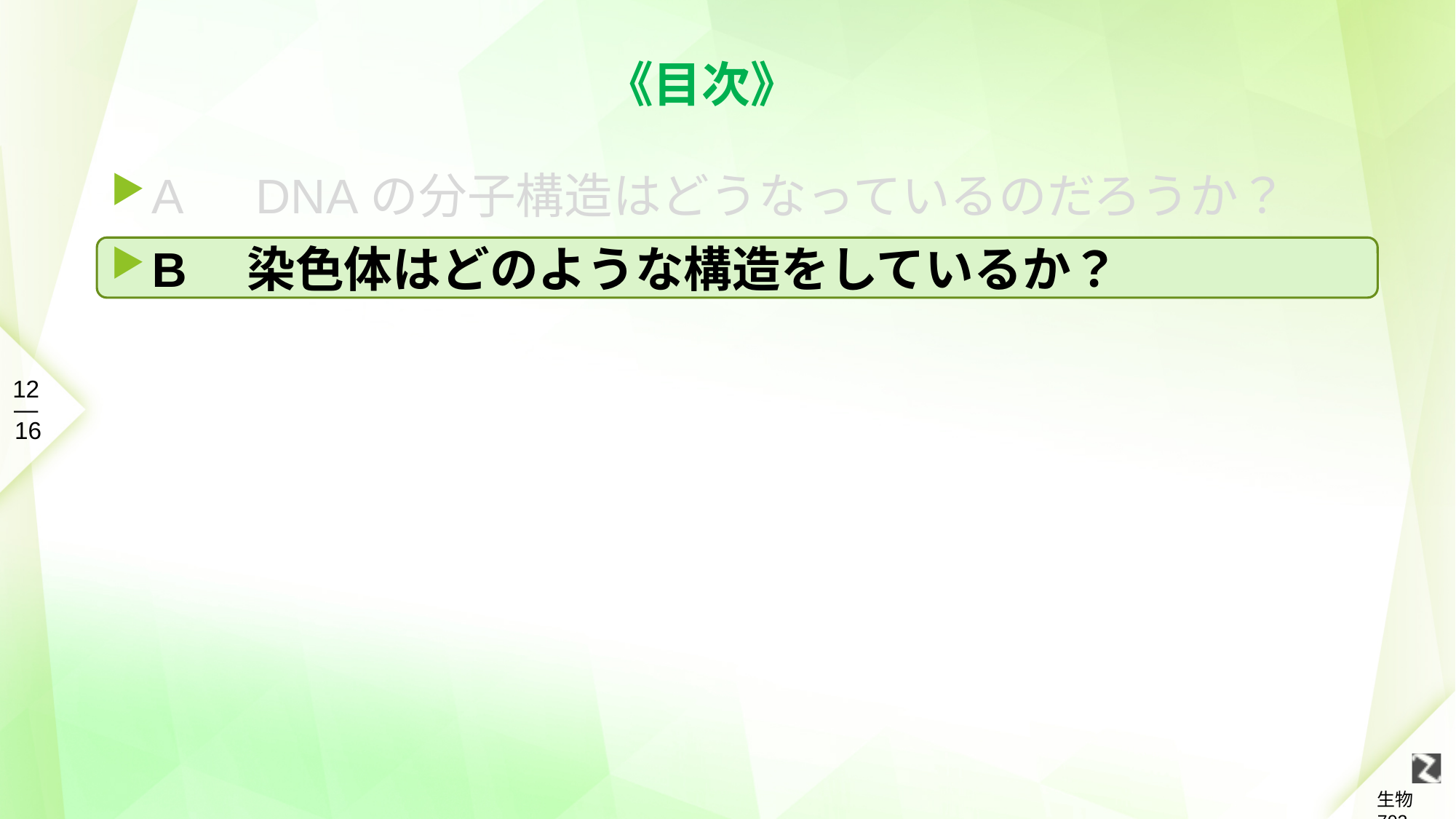

A　DNAの分子構造はどうなっているのだろうか？
B　染色体はどのような構造をしているか？